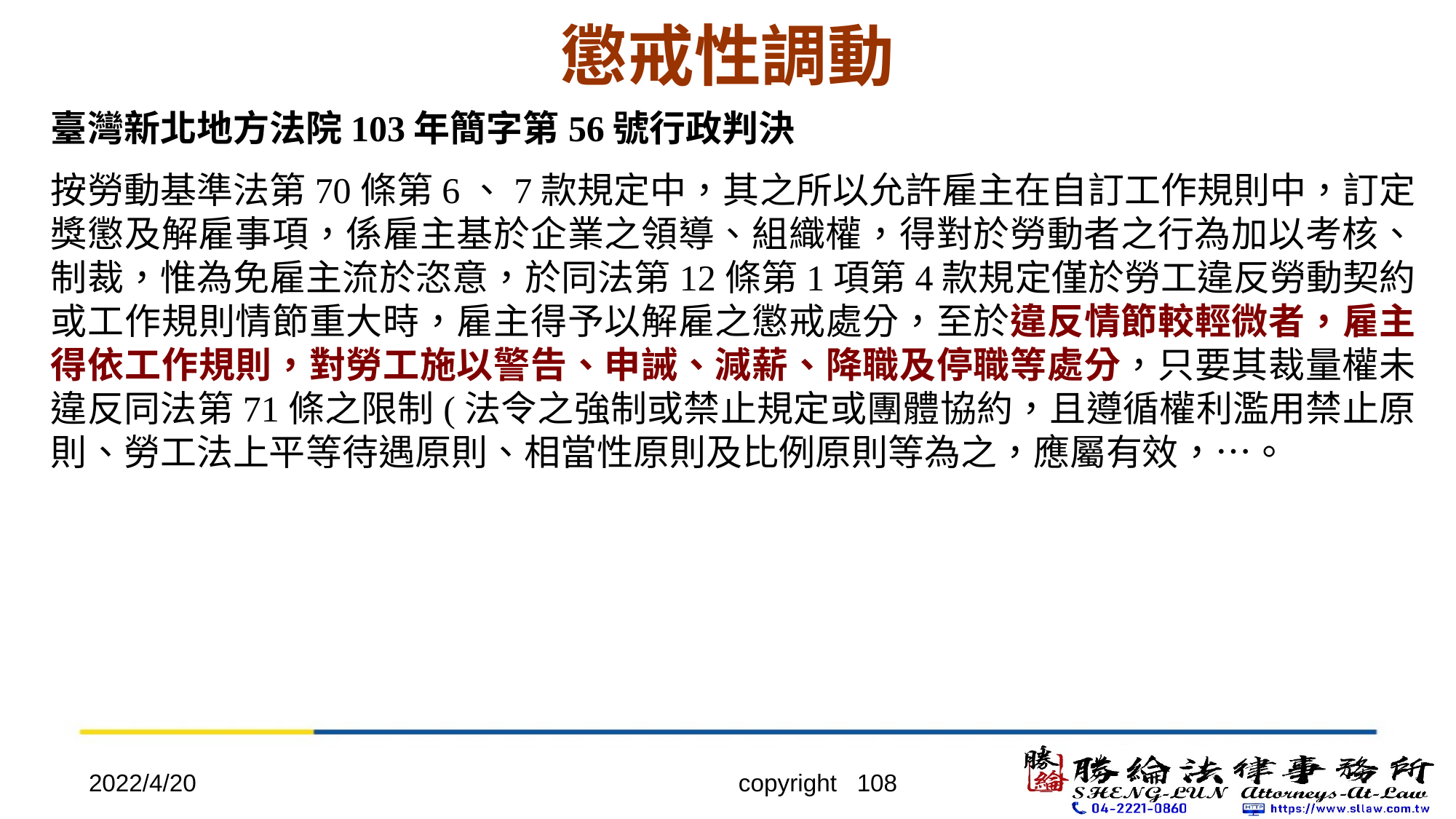

# 懲戒性調動
臺灣新北地方法院103年簡字第56號行政判決

按勞動基準法第70條第6、7款規定中，其之所以允許雇主在自訂工作規則中，訂定獎懲及解雇事項，係雇主基於企業之領導、組織權，得對於勞動者之行為加以考核、制裁，惟為免雇主流於恣意，於同法第12條第1項第4款規定僅於勞工違反勞動契約或工作規則情節重大時，雇主得予以解雇之懲戒處分，至於違反情節較輕微者，雇主得依工作規則，對勞工施以警告、申誡、減薪、降職及停職等處分，只要其裁量權未違反同法第71條之限制(法令之強制或禁止規定或團體協約，且遵循權利濫用禁止原則、勞工法上平等待遇原則、相當性原則及比例原則等為之，應屬有效，…。

2022/4/20
copyright   108